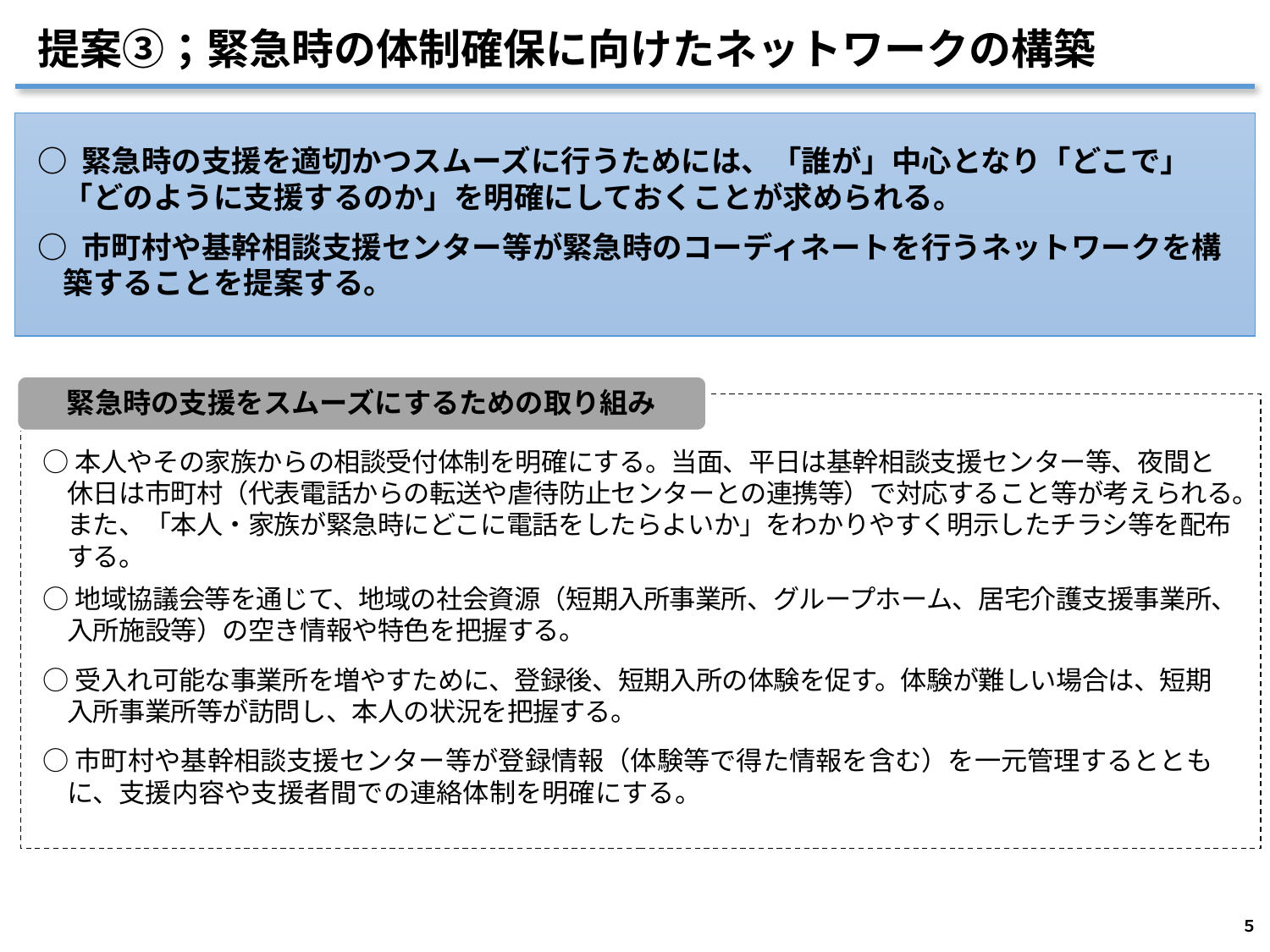

提案③；緊急時の体制確保に向けたネットワークの構築

○ 緊急時の支援を適切かつスムーズに行うためには、「誰が」中心となり「どこで」「どのように支援するのか」を明確にしておくことが求められる。
○ 市町村や基幹相談支援センター等が緊急時のコーディネートを行うネットワークを構築することを提案する。
緊急時の支援をスムーズにするための取り組み

○本人やその家族からの相談受付体制を明確にする。当面、平日は基幹相談支援センター等、夜間と休日は市町村（代表電話からの転送や虐待防止センターとの連携等）で対応すること等が考えられる。また、「本人・家族が緊急時にどこに電話をしたらよいか」をわかりやすく明示したチラシ等を配布する。
○地域協議会等を通じて、地域の社会資源（短期入所事業所、グループホーム、居宅介護支援事業所、入所施設等）の空き情報や特色を把握する。
○受入れ可能な事業所を増やすために、登録後、短期入所の体験を促す。体験が難しい場合は、短期入所事業所等が訪問し、本人の状況を把握する。
○市町村や基幹相談支援センター等が登録情報（体験等で得た情報を含む）を一元管理するとともに、支援内容や支援者間での連絡体制を明確にする。

５